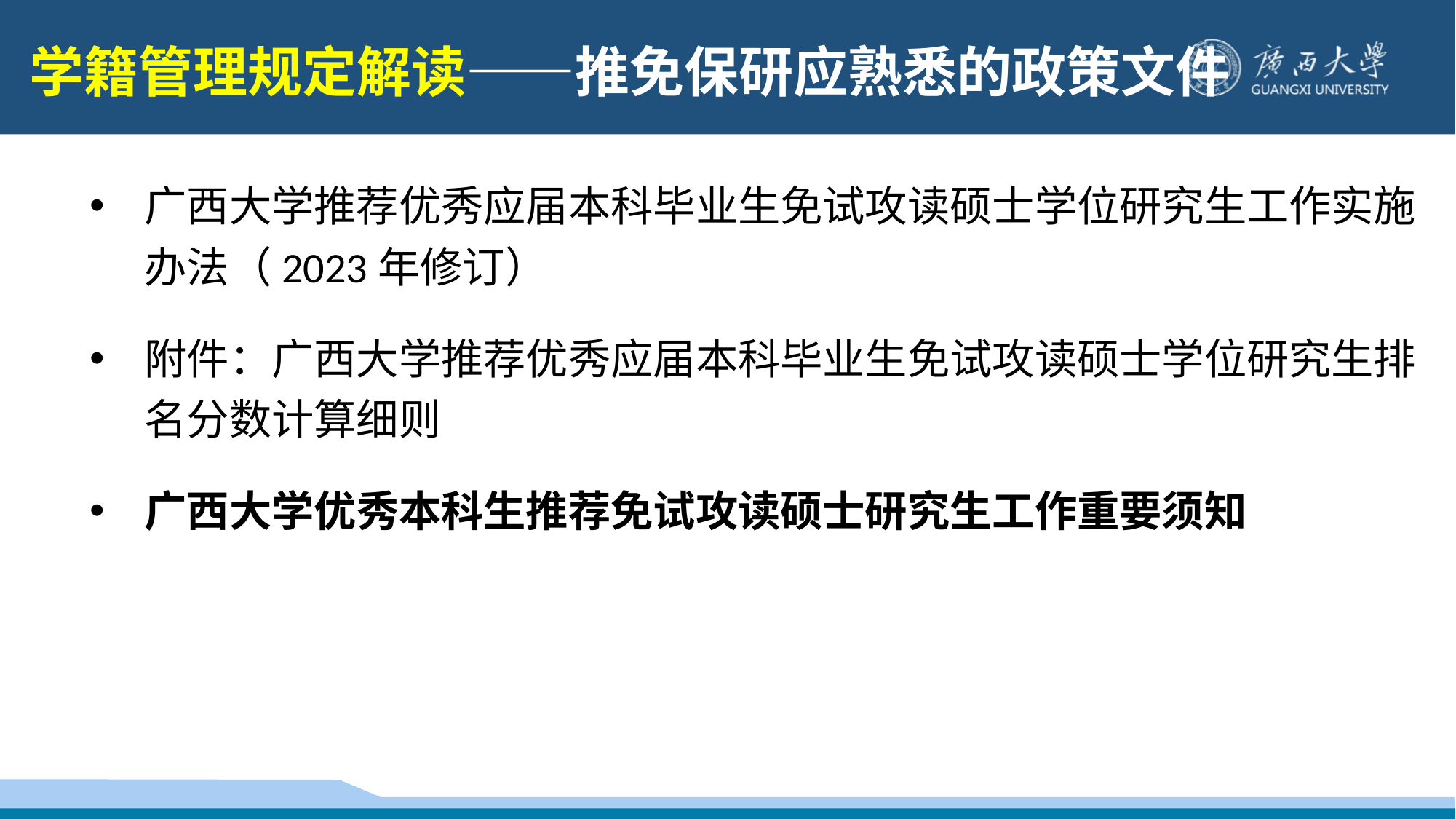

学籍管理规定解读——推免保研应熟悉的政策文件

广西大学推荐优秀应届本科毕业生免试攻读硕士学位研究生工作实施办法（2023年修订）
附件：广西大学推荐优秀应届本科毕业生免试攻读硕士学位研究生排名分数计算细则
广西大学优秀本科生推荐免试攻读硕士研究生工作重要须知